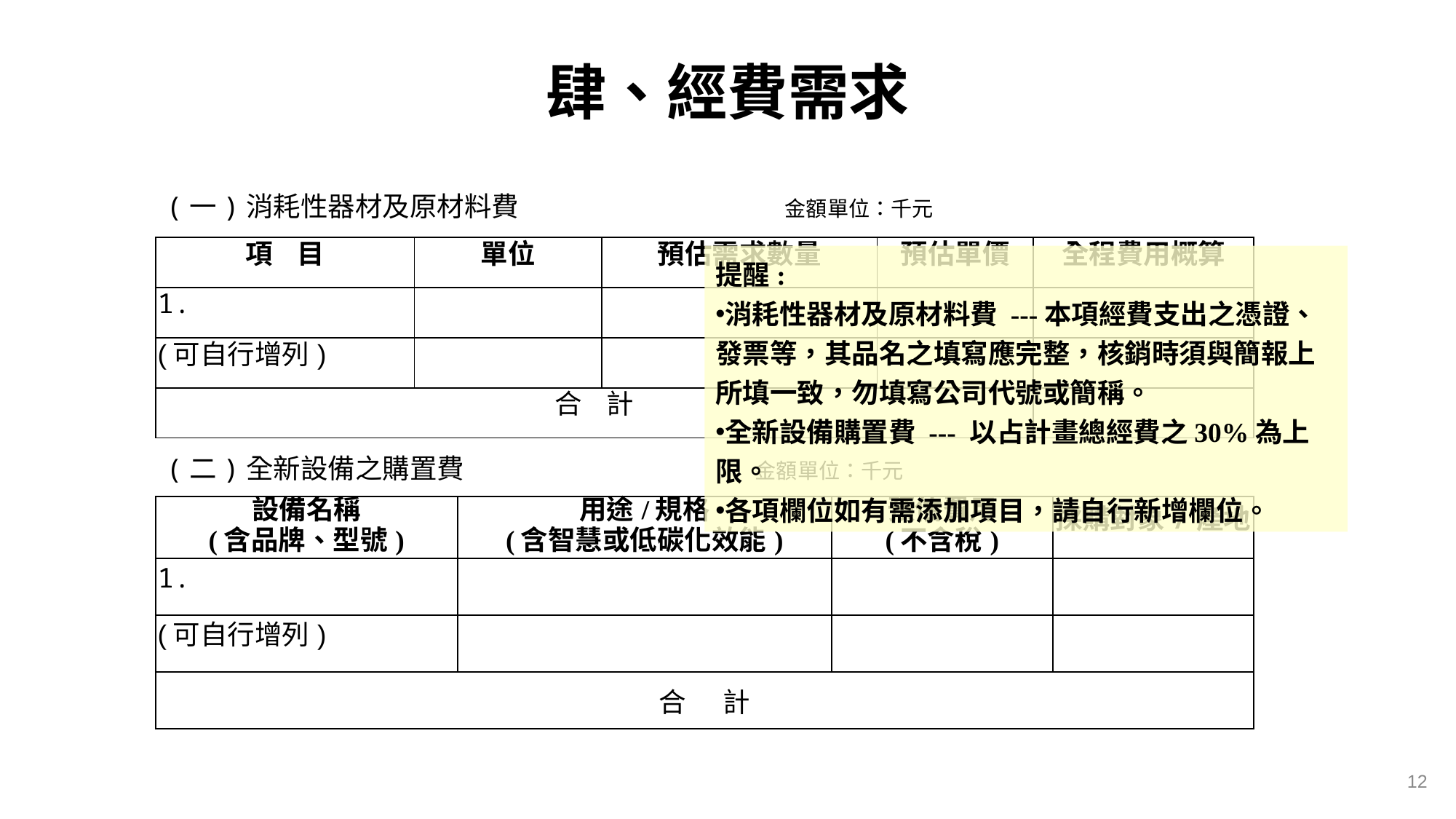

# 肆、經費需求
(一)消耗性器材及原材料費                                           金額單位：千元

(二)全新設備之購置費                                               金額單位：千元

| 項 目 | 單位 | 預估需求數量 | 預估單價 | 全程費用概算 |
| --- | --- | --- | --- | --- |
| 1. |  |  |  |  |
| (可自行增列) |  |  |  |  |
| 合 計 |  |  |  |  |
提醒:
消耗性器材及原材料費 ---本項經費支出之憑證、發票等，其品名之填寫應完整，核銷時須與簡報上所填一致，勿填寫公司代號或簡稱。
全新設備購置費 --- 以占計畫總經費之30%為上限。
各項欄位如有需添加項目，請自行新增欄位。
| 設備名稱 (含品牌、型號) | 用途/規格 (含智慧或低碳化效能) | 預估費用 (不含稅) | 採購對象/產地 |
| --- | --- | --- | --- |
| 1. |  |  |  |
| (可自行增列) |  |  |  |
| 合 計 |  |  |  |
12